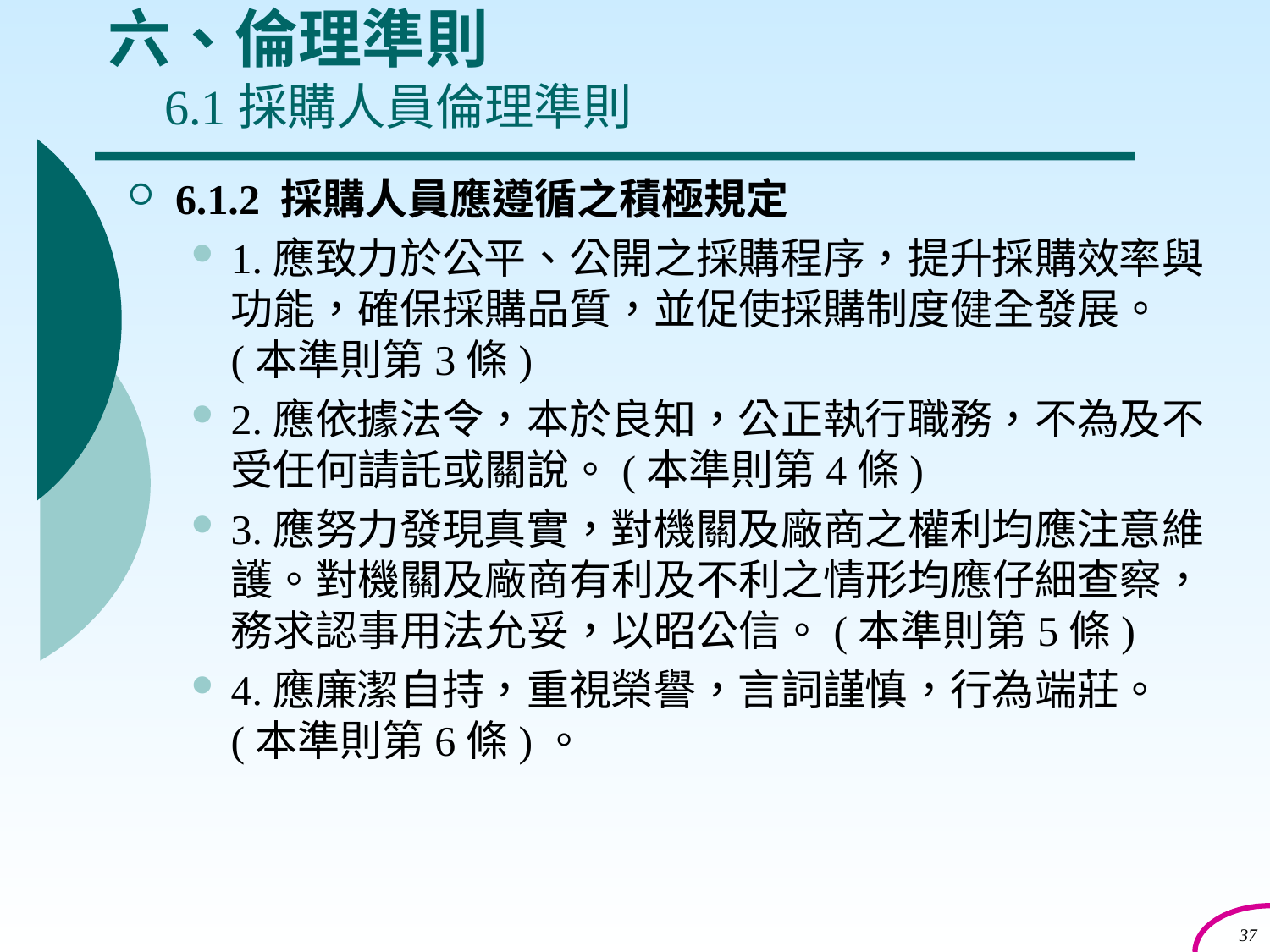

# 六、倫理準則 6.1採購人員倫理準則
6.1.2 採購人員應遵循之積極規定
1.應致力於公平、公開之採購程序，提升採購效率與功能，確保採購品質，並促使採購制度健全發展。(本準則第3條)
2.應依據法令，本於良知，公正執行職務，不為及不受任何請託或關說。(本準則第4條)
3.應努力發現真實，對機關及廠商之權利均應注意維護。對機關及廠商有利及不利之情形均應仔細查察，務求認事用法允妥，以昭公信。(本準則第5條)
4.應廉潔自持，重視榮譽，言詞謹慎，行為端莊。(本準則第6條)。
37